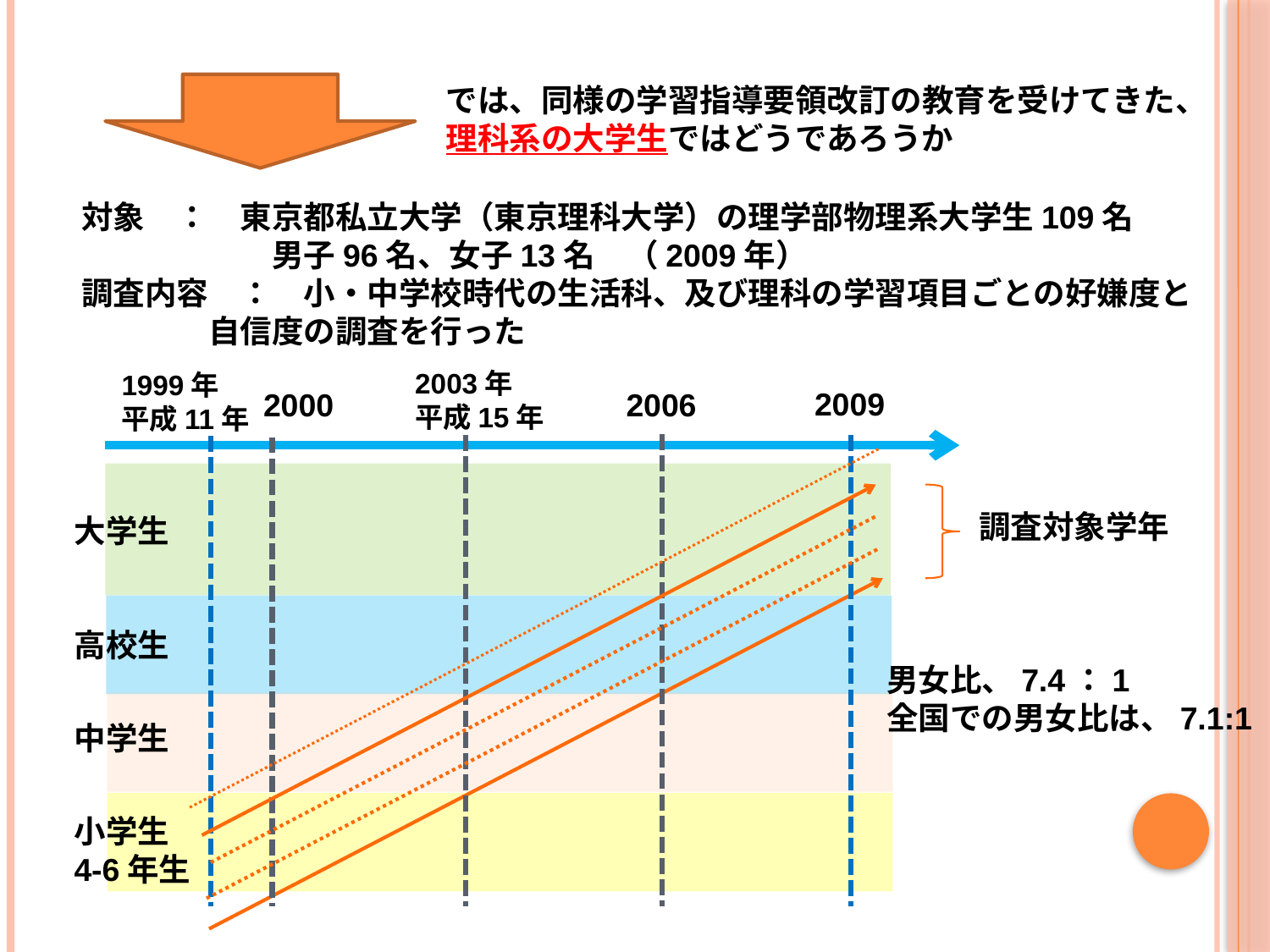

では、同様の学習指導要領改訂の教育を受けてきた、
理科系の大学生ではどうであろうか
対象　：　東京都私立大学（東京理科大学）の理学部物理系大学生109名
　　　　　　男子96名、女子13名　（2009年）
調査内容　：　小・中学校時代の生活科、及び理科の学習項目ごとの好嫌度と
	自信度の調査を行った
2003年
平成15年
1999年
平成11年
2009
2006
2000

調査対象学年
大学生

高校生

中学生

小学生
4-6年生

男女比、7.4：1
全国での男女比は、7.1:1